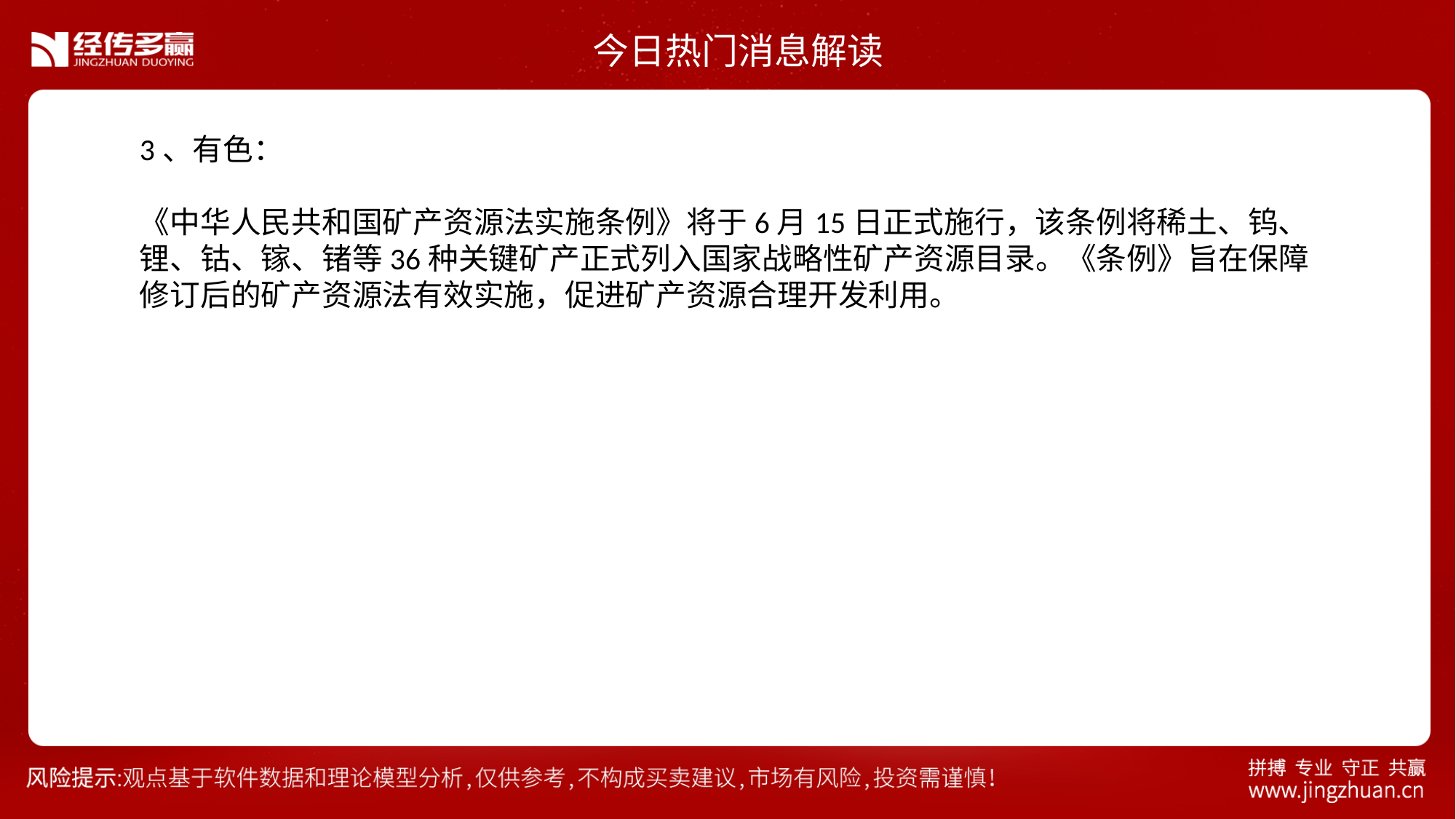

今日热门消息解读
3、有色：

《中华人民共和国矿产资源法实施条例》将于6月15日正式施行，该条例将稀土、钨、锂、钴、镓、锗等36种关键矿产正式列入国家战略性矿产资源目录。《条例》旨在保障修订后的矿产资源法有效实施，促进矿产资源合理开发利用。